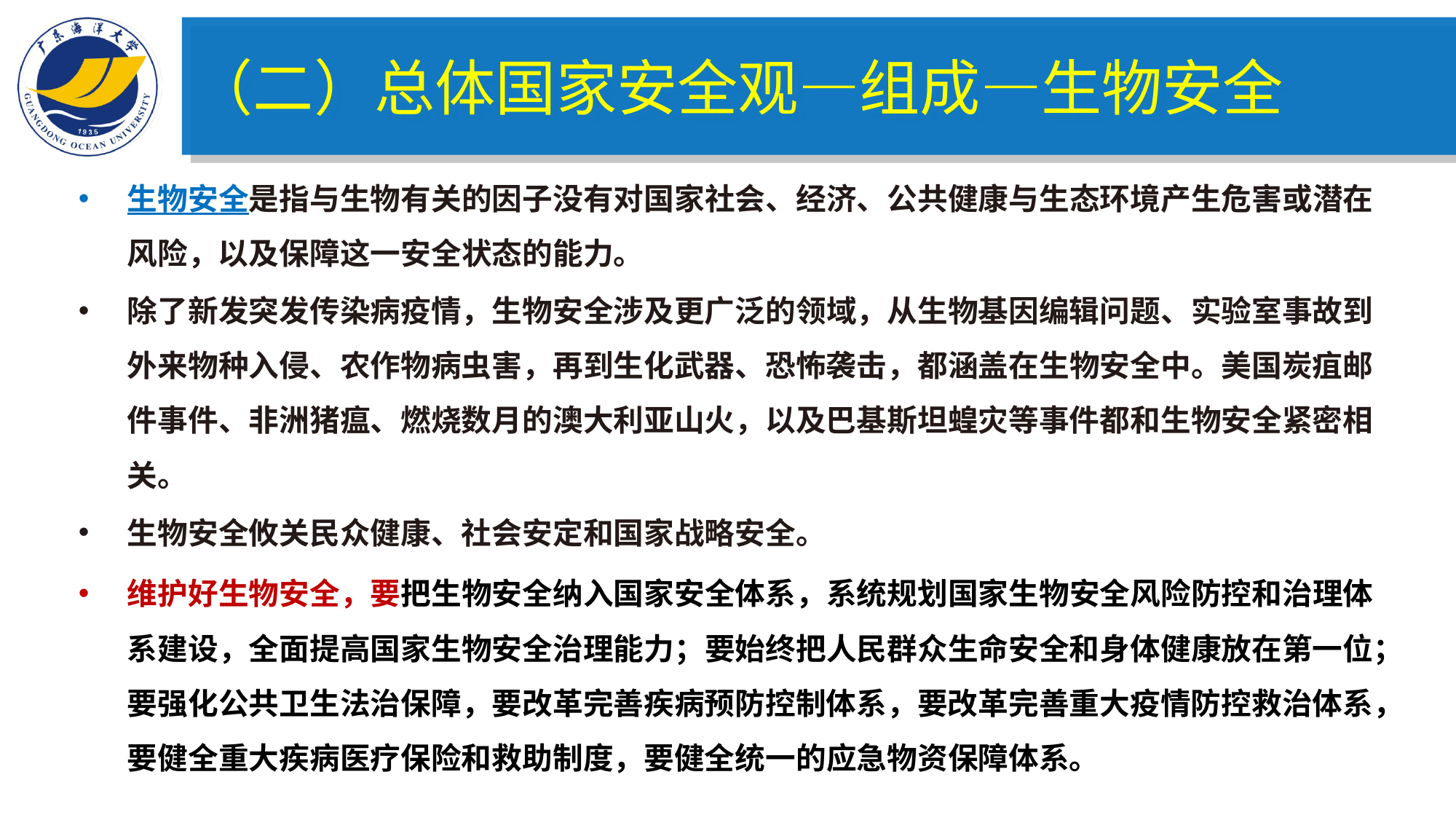

（二）总体国家安全观—组成—生物安全
生物安全是指与生物有关的因子没有对国家社会、经济、公共健康与生态环境产生危害或潜在风险，以及保障这一安全状态的能力。
除了新发突发传染病疫情，生物安全涉及更广泛的领域，从生物基因编辑问题、实验室事故到外来物种入侵、农作物病虫害，再到生化武器、恐怖袭击，都涵盖在生物安全中。美国炭疽邮件事件、非洲猪瘟、燃烧数月的澳大利亚山火，以及巴基斯坦蝗灾等事件都和生物安全紧密相关。
生物安全攸关民众健康、社会安定和国家战略安全。
维护好生物安全，要把生物安全纳入国家安全体系，系统规划国家生物安全风险防控和治理体系建设，全面提高国家生物安全治理能力；要始终把人民群众生命安全和身体健康放在第一位；要强化公共卫生法治保障，要改革完善疾病预防控制体系，要改革完善重大疫情防控救治体系，要健全重大疾病医疗保险和救助制度，要健全统一的应急物资保障体系。